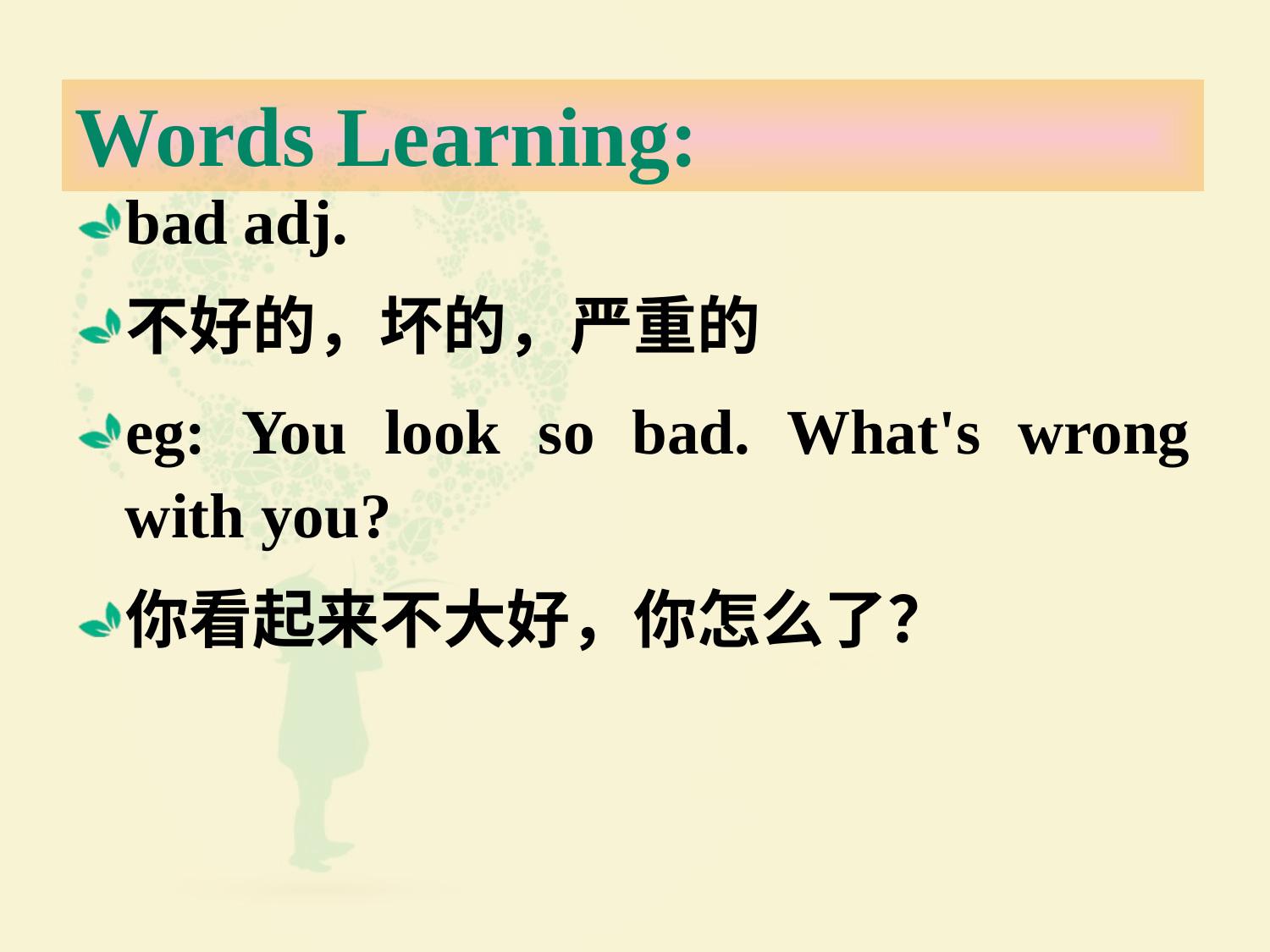

# Words Learning:
bad adj.
不好的，坏的，严重的
eg: You look so bad. What's wrong with you?
你看起来不大好，你怎么了？